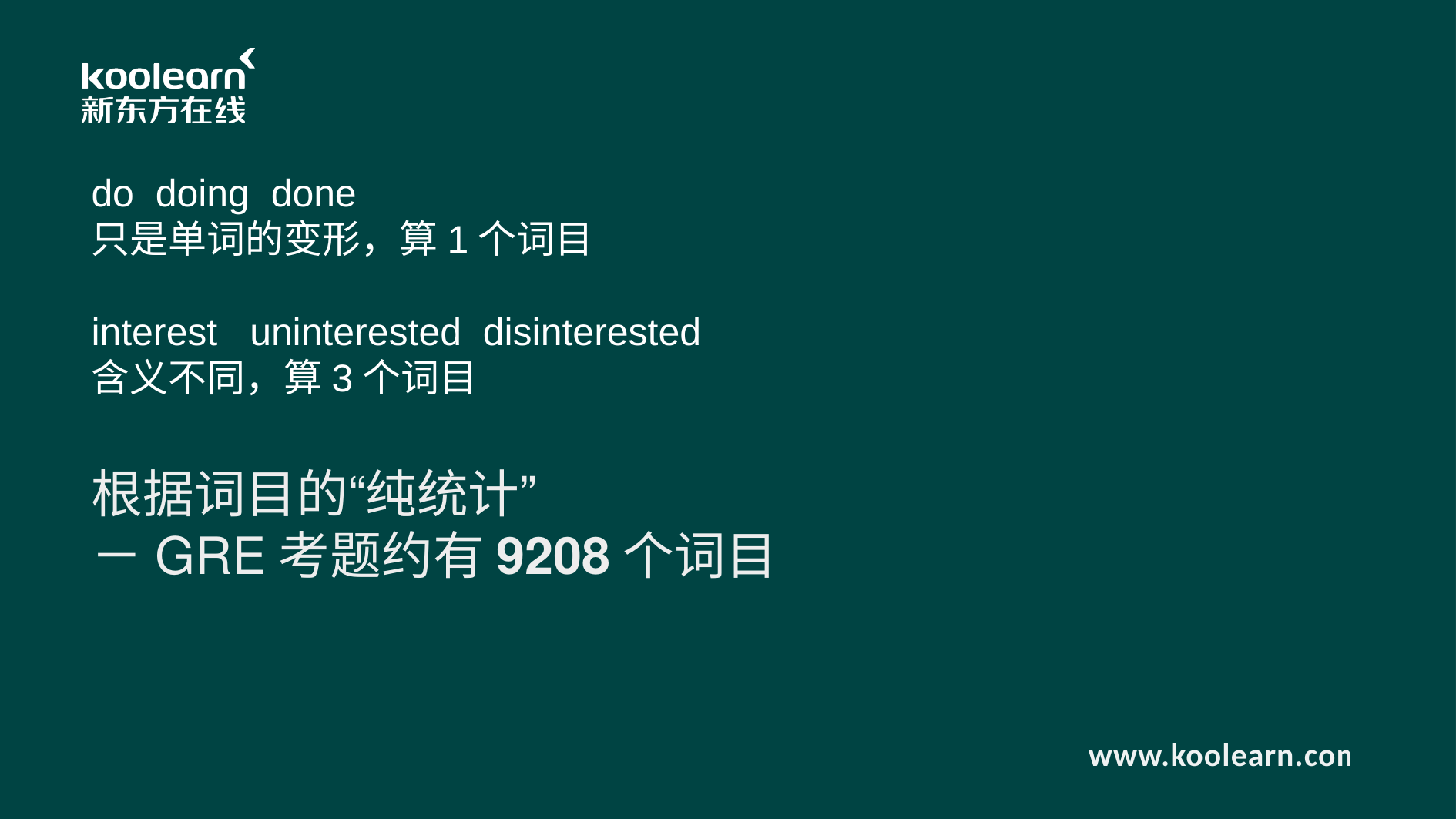

do  doing  done
只是单词的变形，算1个词目

interest   uninterested  disinterested
含义不同，算3个词目

根据词目的“纯统计”
－GRE考题约有9208个词目